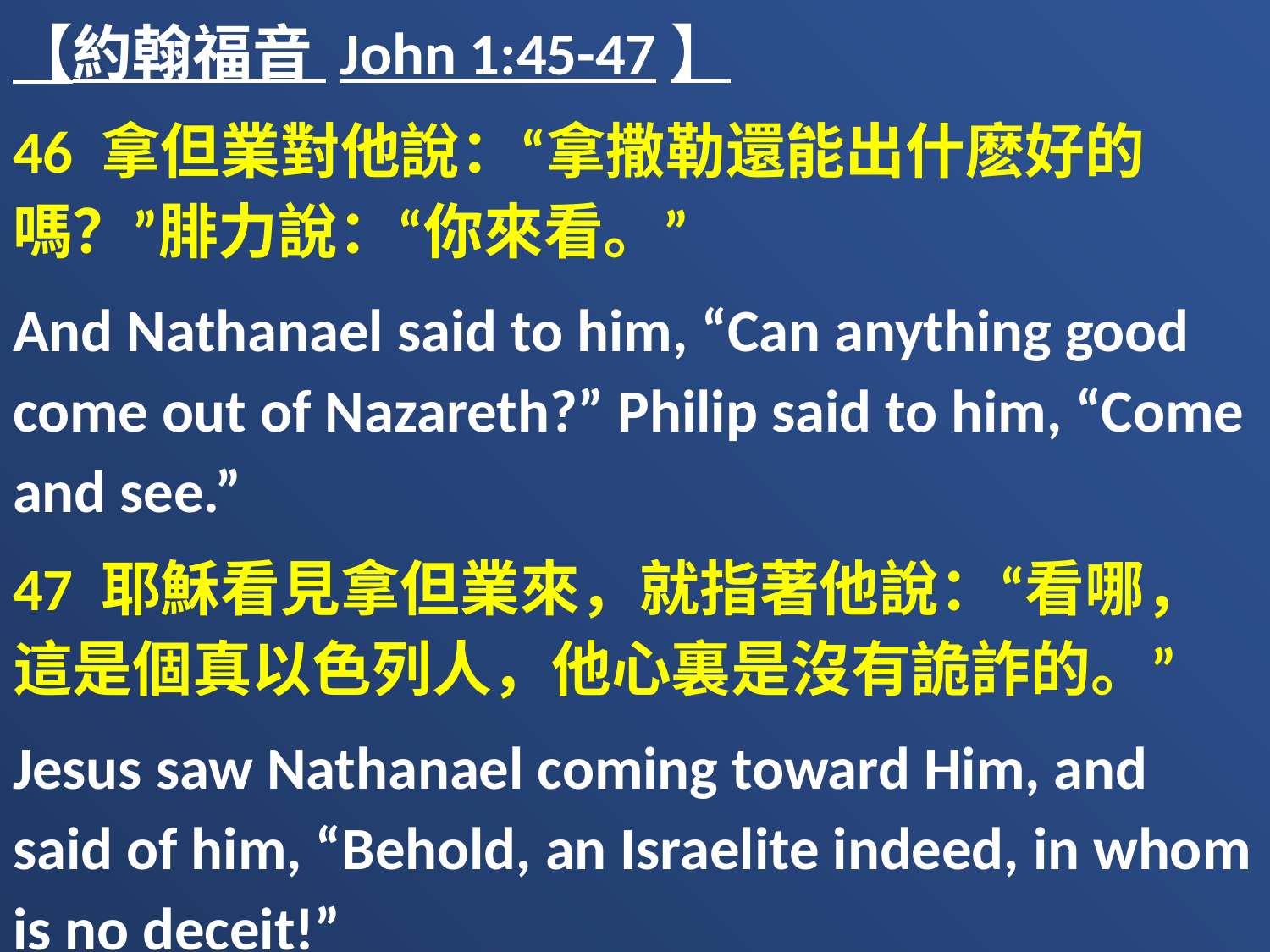

【約翰福音 John 1:45-47】
46 拿但業對他說：“拿撒勒還能出什麽好的嗎？”腓力說：“你來看。”
And Nathanael said to him, “Can anything good come out of Nazareth?” Philip said to him, “Come and see.”
47 耶穌看見拿但業來，就指著他說：“看哪，這是個真以色列人，他心裏是沒有詭詐的。”
Jesus saw Nathanael coming toward Him, and said of him, “Behold, an Israelite indeed, in whom is no deceit!”